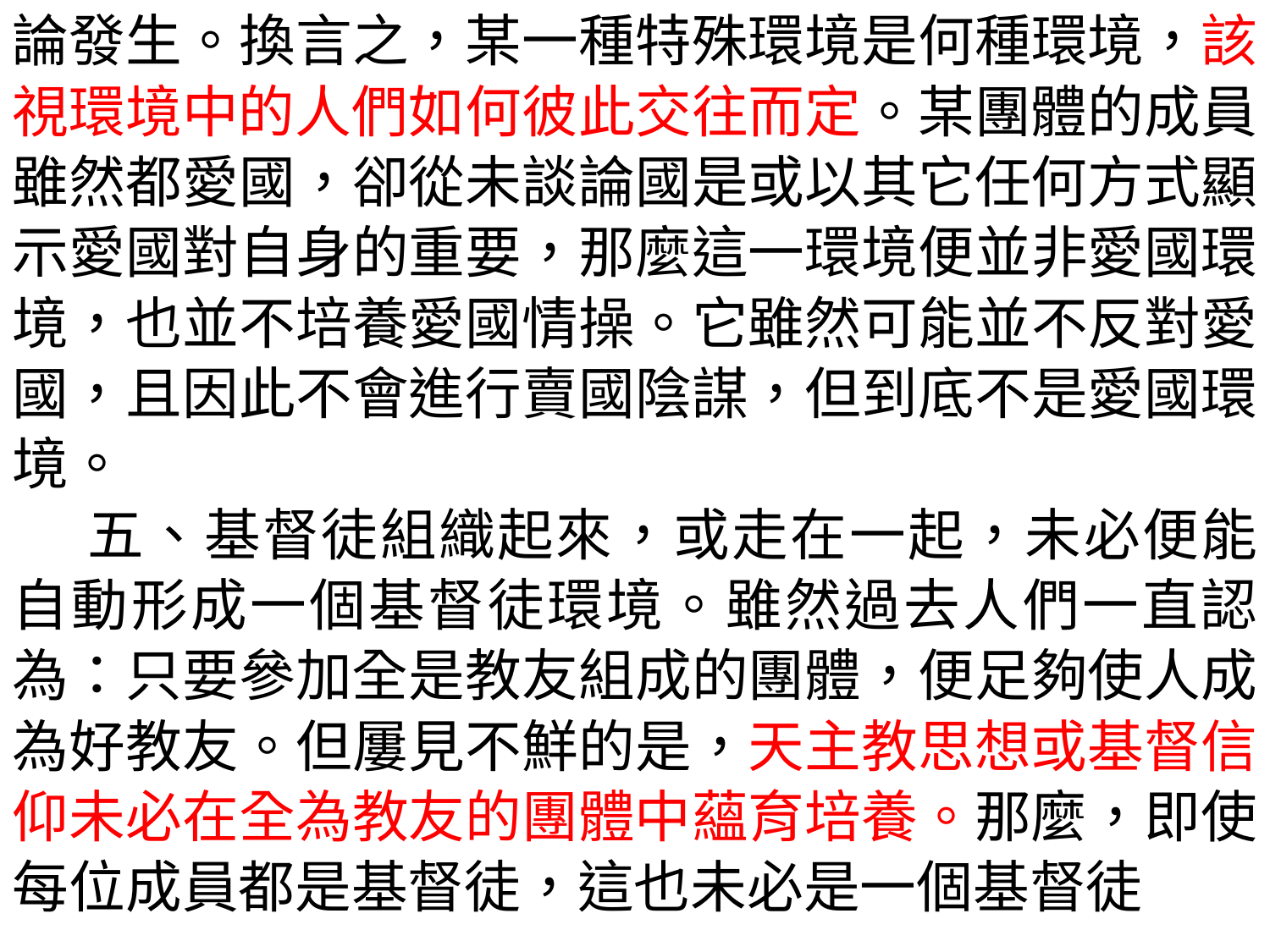

論發生。換言之，某一種特殊環境是何種環境，該視環境中的人們如何彼此交往而定。某團體的成員雖然都愛國，卻從未談論國是或以其它任何方式顯示愛國對自身的重要，那麼這一環境便並非愛國環境，也並不培養愛國情操。它雖然可能並不反對愛國，且因此不會進行賣國陰謀，但到底不是愛國環境。
    五、基督徒組織起來，或走在一起，未必便能自動形成一個基督徒環境。雖然過去人們一直認為：只要參加全是教友組成的團體，便足夠使人成為好教友。但屢見不鮮的是，天主教思想或基督信仰未必在全為教友的團體中蘊育培養。那麼，即使每位成員都是基督徒，這也未必是一個基督徒